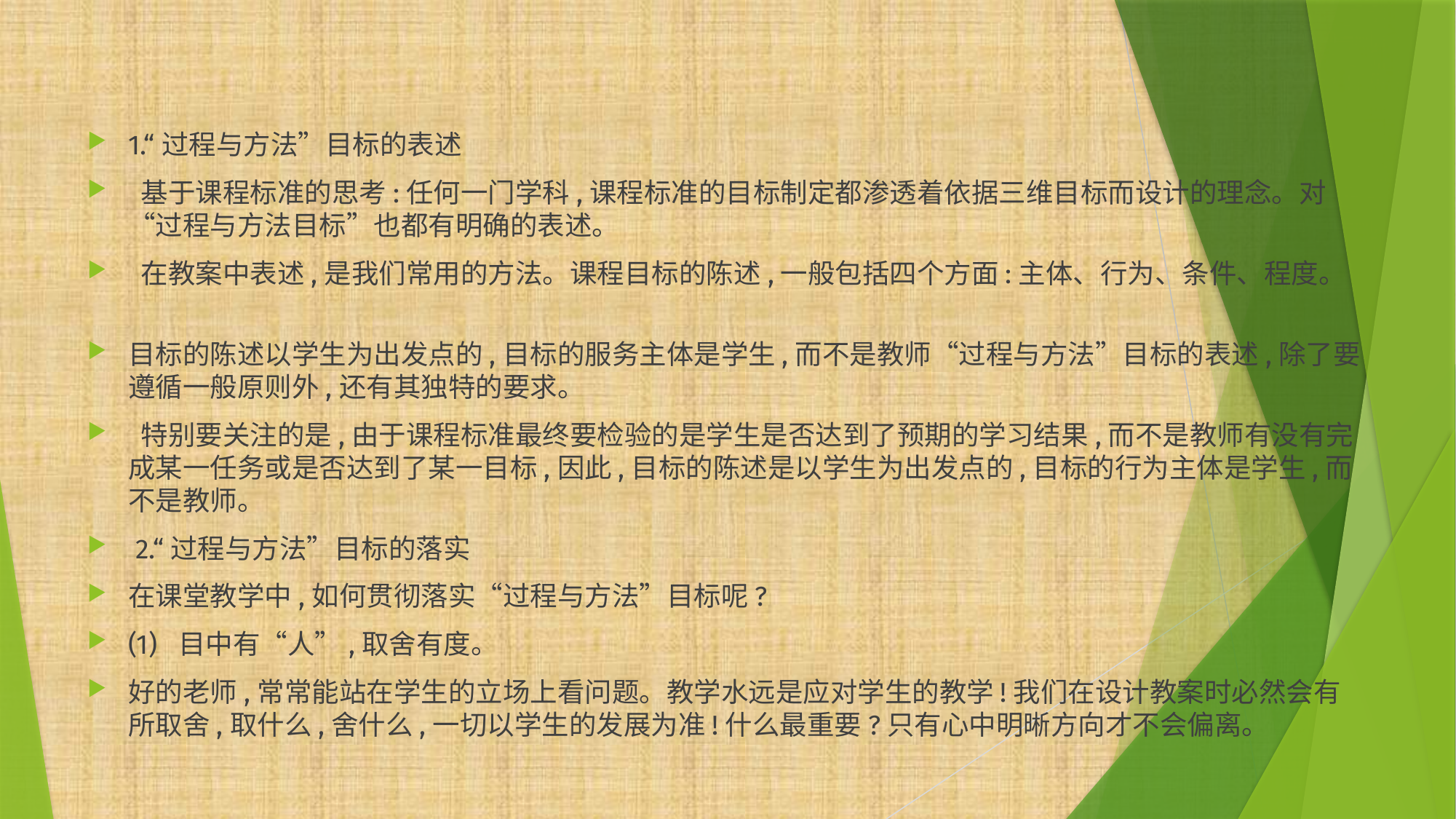

1.“过程与方法”目标的表述
 基于课程标准的思考:任何一门学科,课程标准的目标制定都渗透着依据三维目标而设计的理念。对“过程与方法目标”也都有明确的表述。
 在教案中表述,是我们常用的方法。课程目标的陈述,一般包括四个方面:主体、行为、条件、程度。
目标的陈述以学生为出发点的,目标的服务主体是学生,而不是教师“过程与方法”目标的表述,除了要遵循一般原则外,还有其独特的要求。
 特别要关注的是,由于课程标准最终要检验的是学生是否达到了预期的学习结果,而不是教师有没有完成某一任务或是否达到了某一目标,因此,目标的陈述是以学生为出发点的,目标的行为主体是学生,而不是教师。
 2.“过程与方法”目标的落实
在课堂教学中,如何贯彻落实“过程与方法”目标呢?
(1)  目中有“人”,取舍有度。
好的老师,常常能站在学生的立场上看问题。教学水远是应对学生的教学!我们在设计教案时必然会有所取舍,取什么,舍什么,一切以学生的发展为准!什么最重要?只有心中明晰方向才不会偏离。